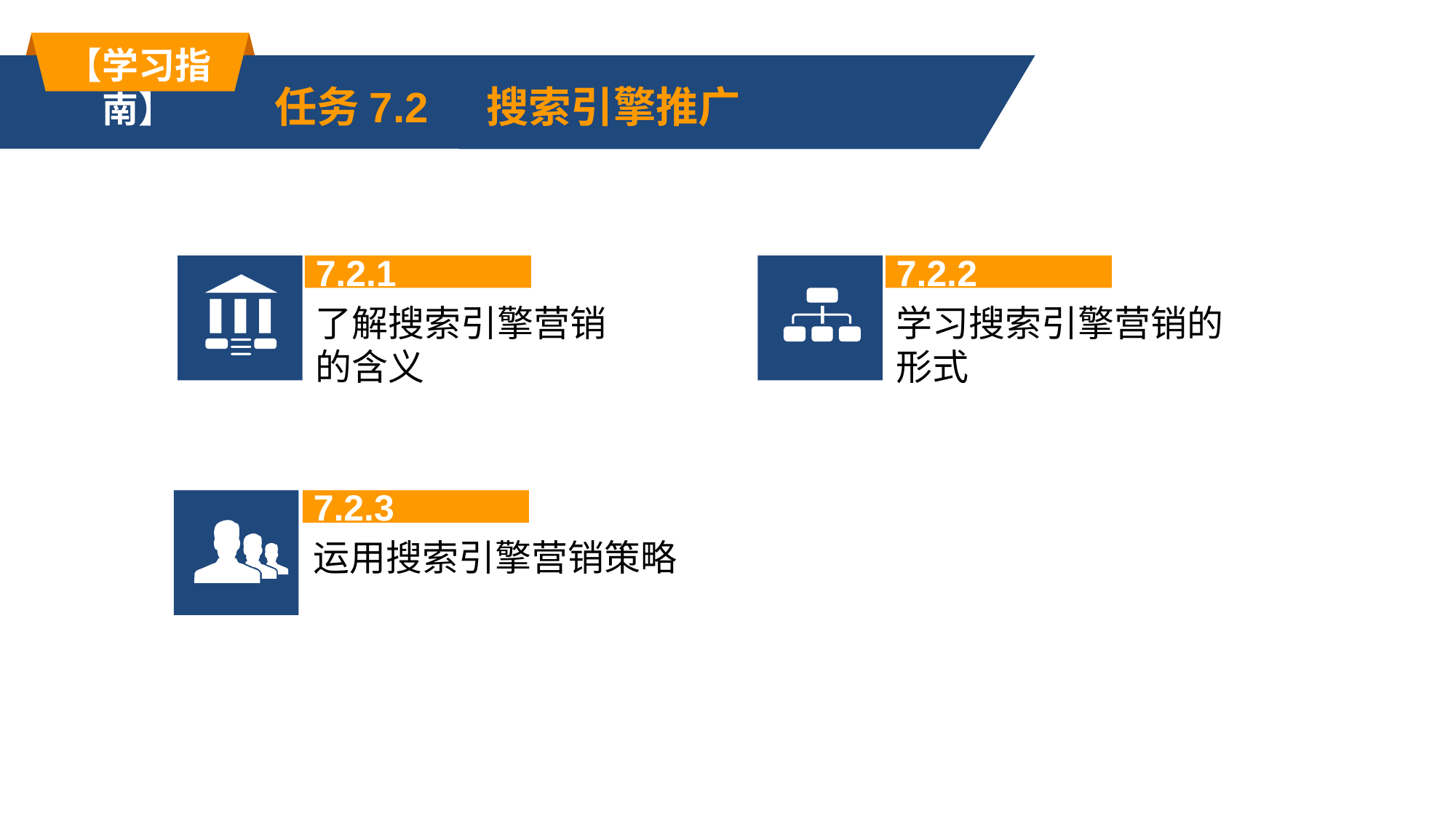

【学习指南】

任务7.2    搜索引擎推广

7.2.1

7.2.2

了解搜索引擎营销的含义
学习搜索引擎营销的形式
7.2.3

运用搜索引擎营销策略